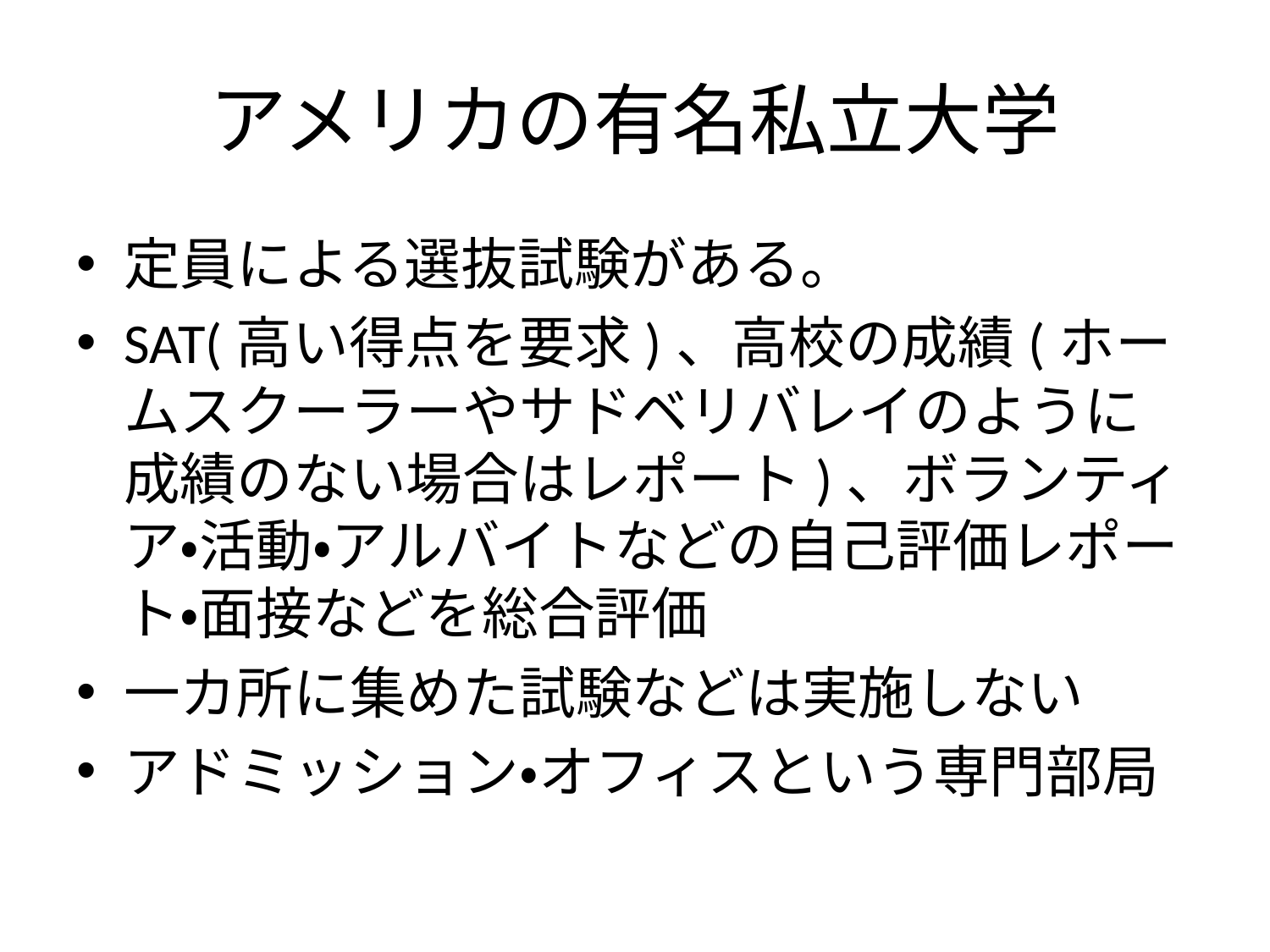

# アメリカの有名私立大学
定員による選抜試験がある。
SAT(高い得点を要求)、高校の成績(ホームスクーラーやサドベリバレイのように成績のない場合はレポート)、ボランティア・活動・アルバイトなどの自己評価レポート・面接などを総合評価
一カ所に集めた試験などは実施しない
アドミッション・オフィスという専門部局